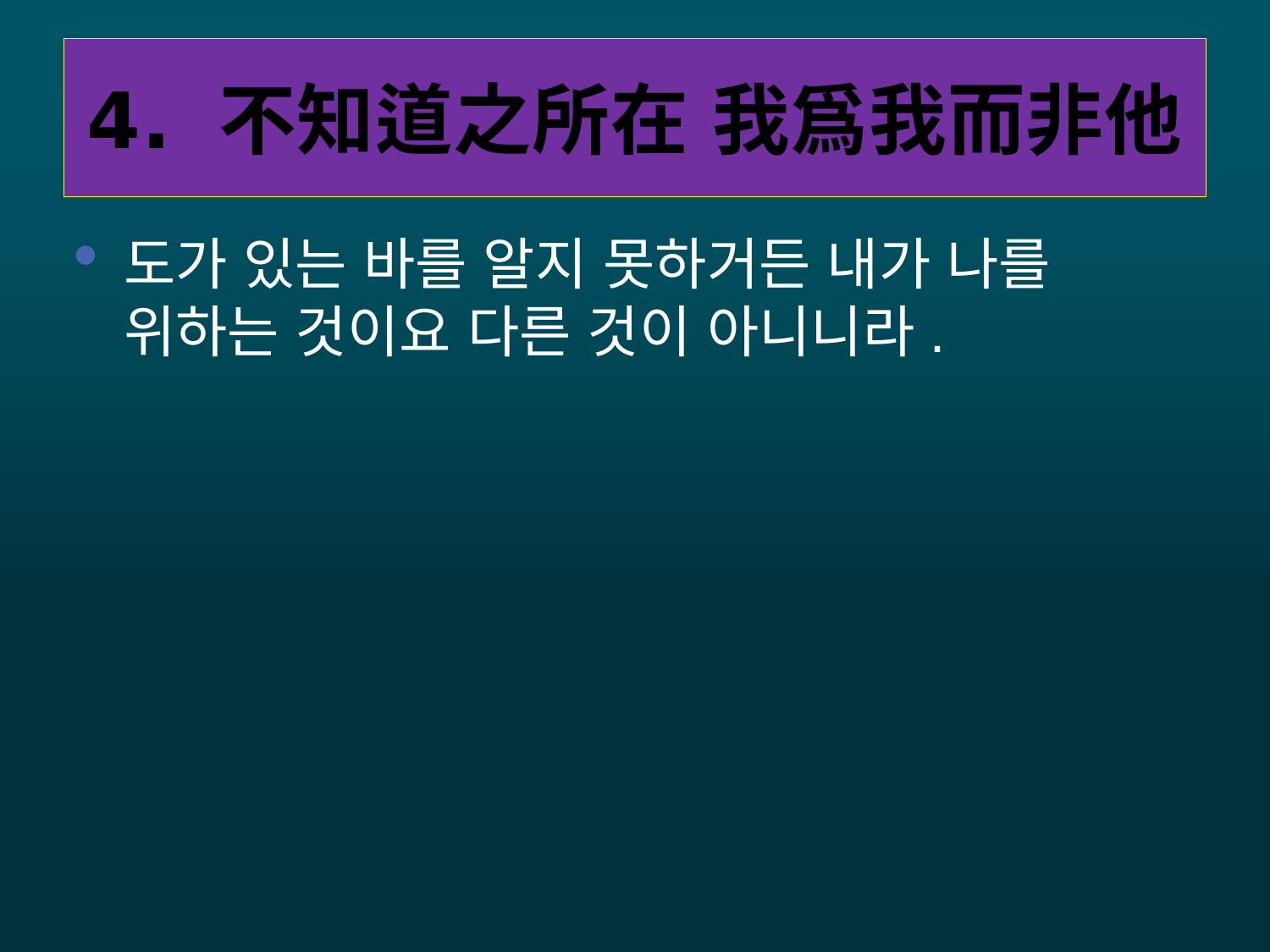

# 4. 不知道之所在 我爲我而非他
도가 있는 바를 알지 못하거든 내가 나를 위하는 것이요 다른 것이 아니니라.